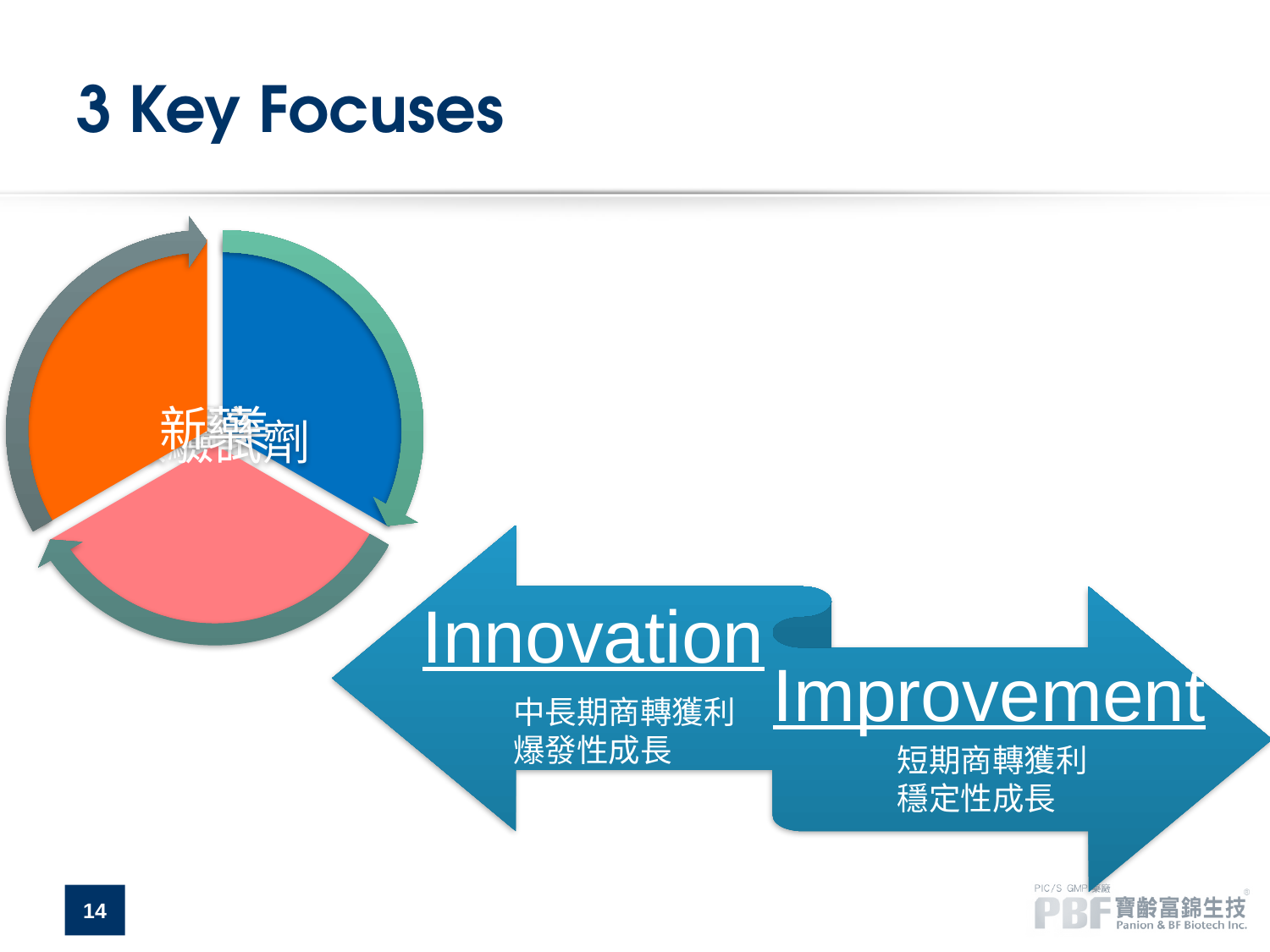

# 3 Key Focuses
醫美
檢驗試劑
新藥

Innovation

Improvement
中長期商轉獲利
爆發性成長
短期商轉獲利
穩定性成長
14